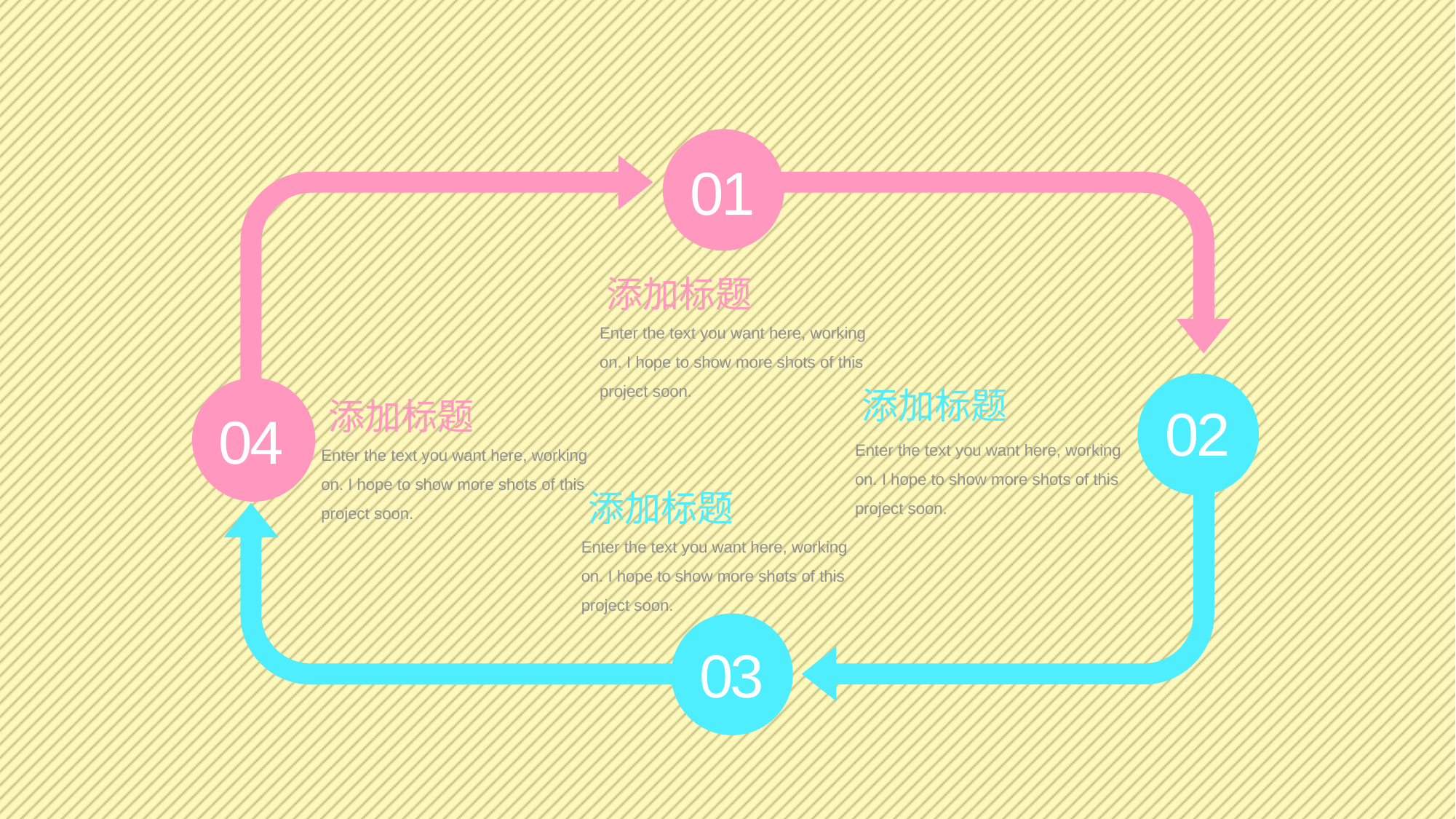

01

添加标题
Enter the text you want here, working on. I hope to show more shots of this project soon.

添加标题
02
添加标题
04
Enter the text you want here, working on. I hope to show more shots of this project soon.

Enter the text you want here, working on. I hope to show more shots of this project soon.
添加标题

Enter the text you want here, working on. I hope to show more shots of this project soon.

03